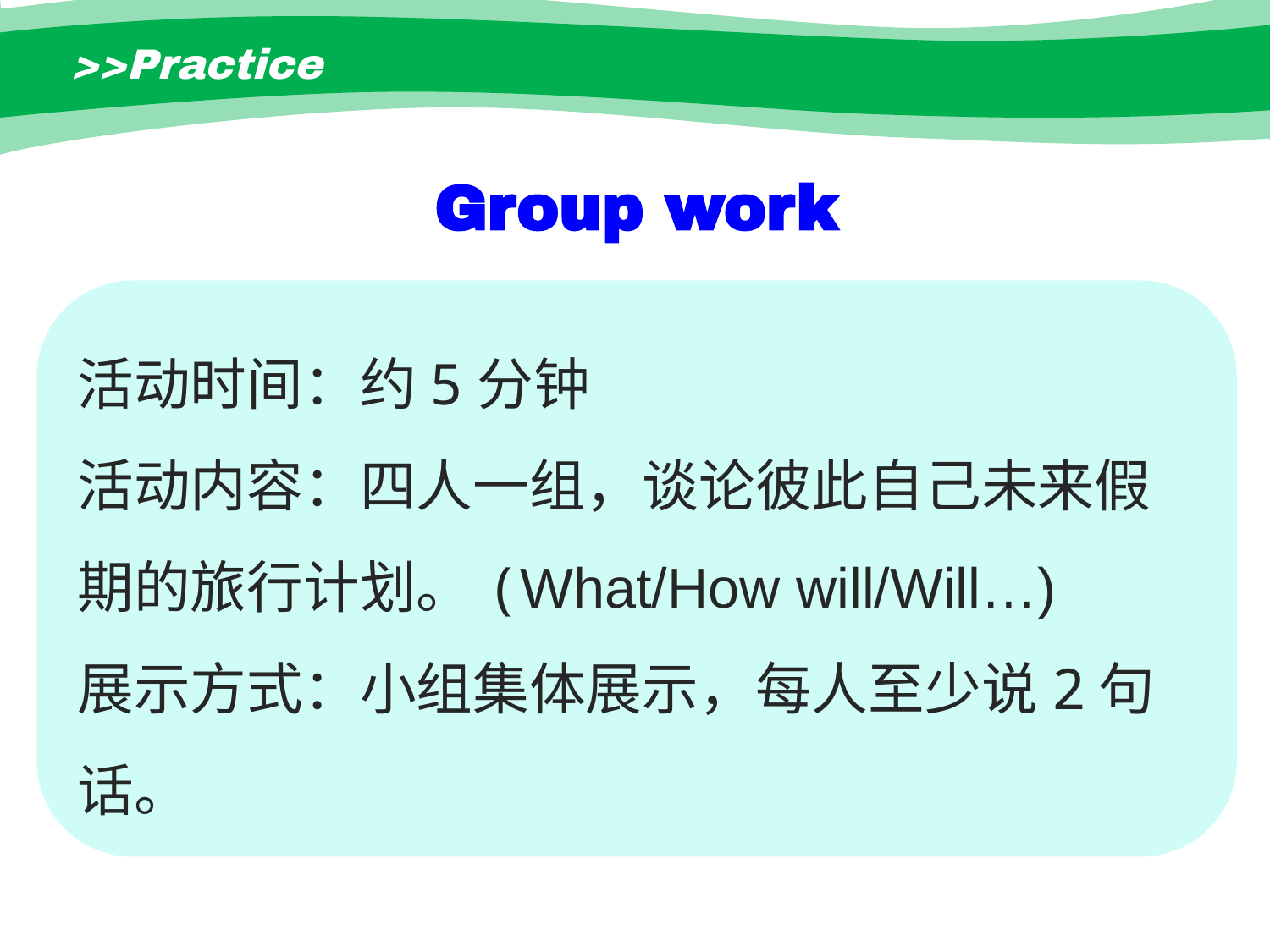

>>Practice
Group work
活动时间：约5分钟
活动内容：四人一组，谈论彼此自己未来假
期的旅行计划。(What/How will/Will…)
展示方式：小组集体展示，每人至少说2句话。